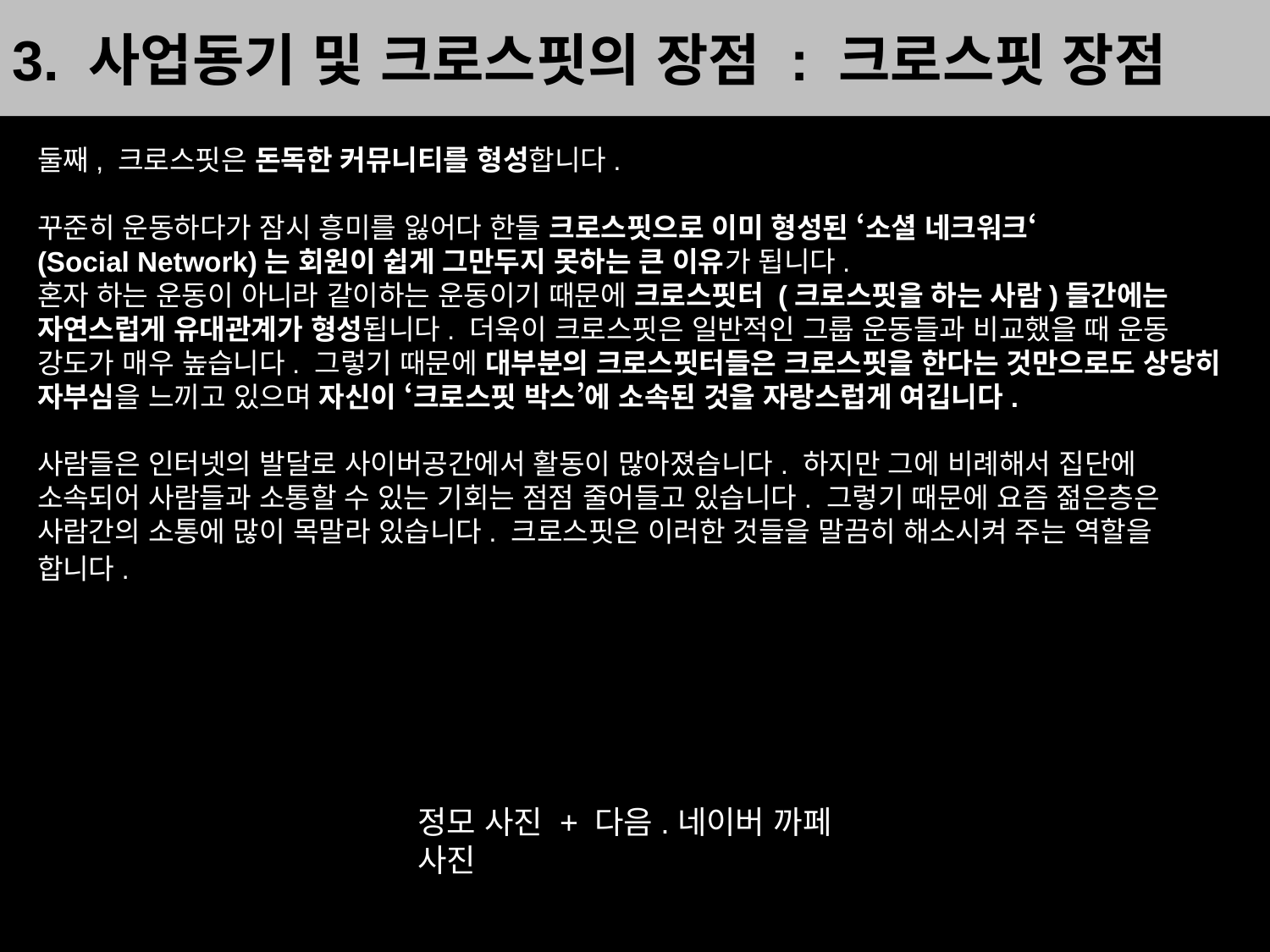

3. 사업동기 및 크로스핏의 장점 : 크로스핏 장점
둘째, 크로스핏은 돈독한 커뮤니티를 형성합니다.

꾸준히 운동하다가 잠시 흥미를 잃어다 한들 크로스핏으로 이미 형성된 ‘소셜 네크워크‘
(Social Network)는 회원이 쉽게 그만두지 못하는 큰 이유가 됩니다.
혼자 하는 운동이 아니라 같이하는 운동이기 때문에 크로스핏터 (크로스핏을 하는 사람)들간에는 자연스럽게 유대관계가 형성됩니다. 더욱이 크로스핏은 일반적인 그룹 운동들과 비교했을 때 운동 강도가 매우 높습니다. 그렇기 때문에 대부분의 크로스핏터들은 크로스핏을 한다는 것만으로도 상당히 자부심을 느끼고 있으며 자신이 ‘크로스핏 박스’에 소속된 것을 자랑스럽게 여깁니다.

사람들은 인터넷의 발달로 사이버공간에서 활동이 많아졌습니다. 하지만 그에 비례해서 집단에 소속되어 사람들과 소통할 수 있는 기회는 점점 줄어들고 있습니다. 그렇기 때문에 요즘 젊은층은 사람간의 소통에 많이 목말라 있습니다. 크로스핏은 이러한 것들을 말끔히 해소시켜 주는 역할을 합니다.
정모 사진 + 다음.네이버 까페 사진